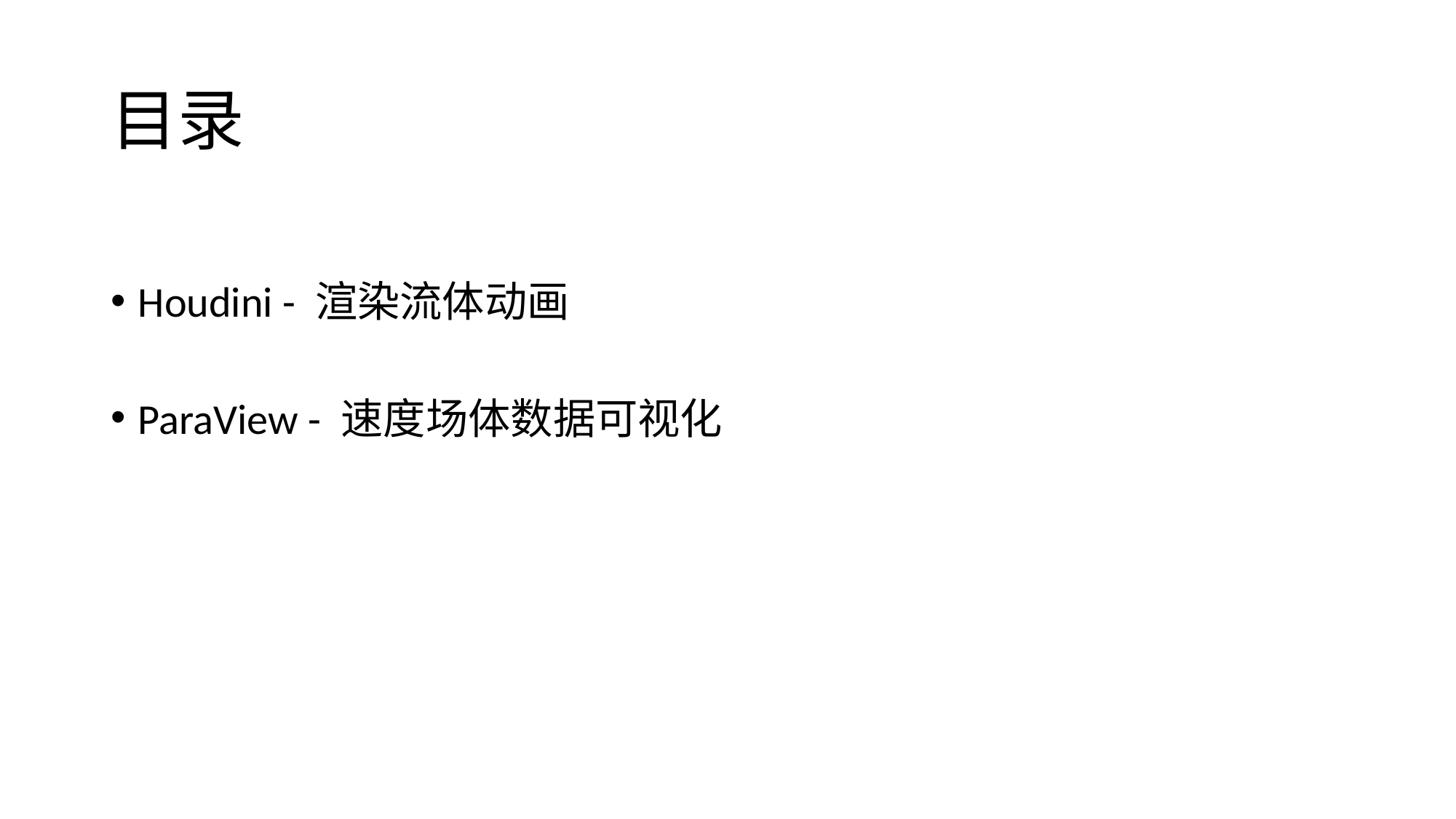

# 目录
Houdini - 渲染流体动画
ParaView - 速度场体数据可视化